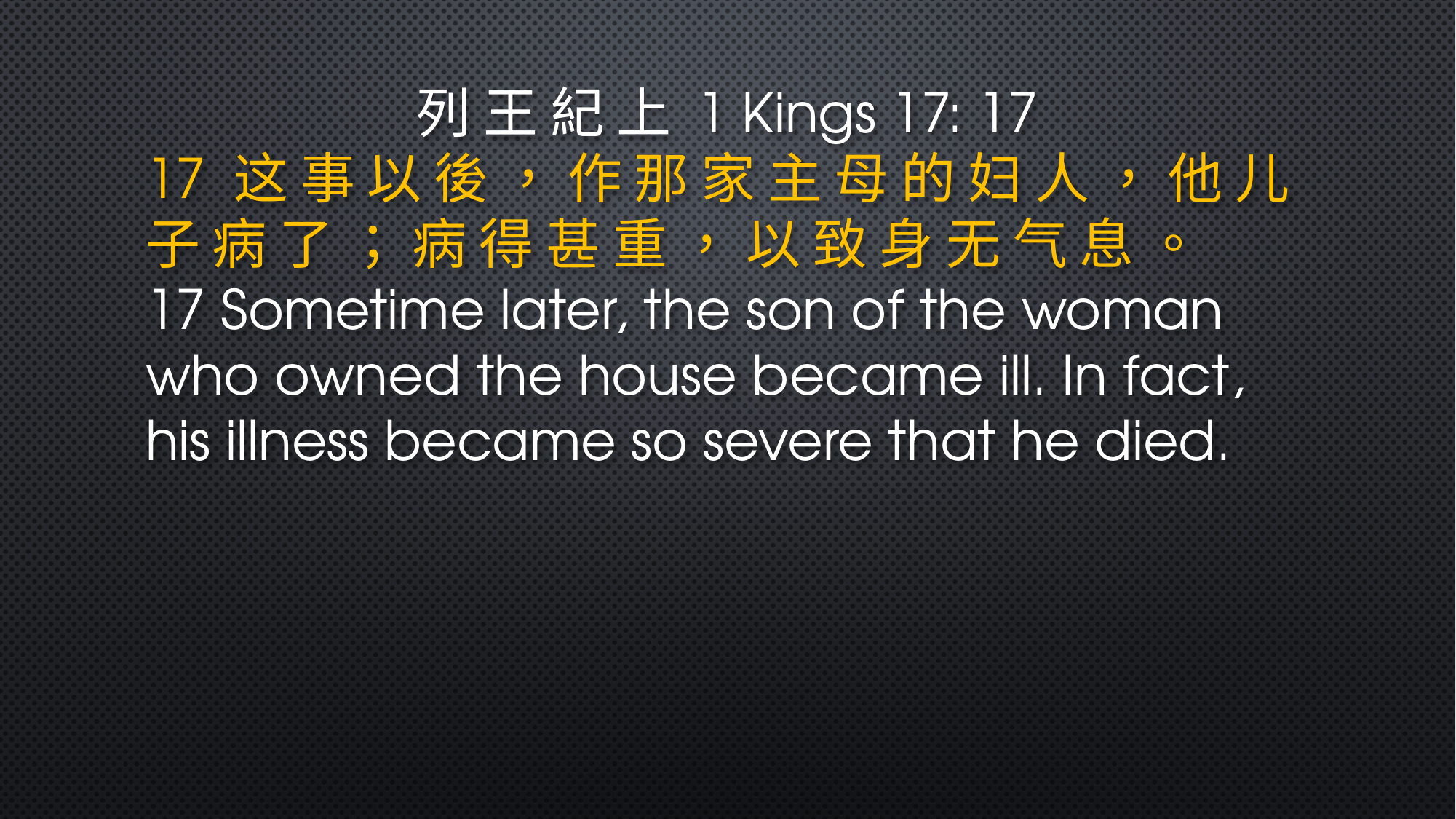

列 王 紀 上 1 Kings 17: 17
17 这 事 以 後 ， 作 那 家 主 母 的 妇 人 ， 他 儿 子 病 了 ； 病 得 甚 重 ， 以 致 身 无 气 息 。
17 Sometime later, the son of the woman who owned the house became ill. In fact, his illness became so severe that he died.